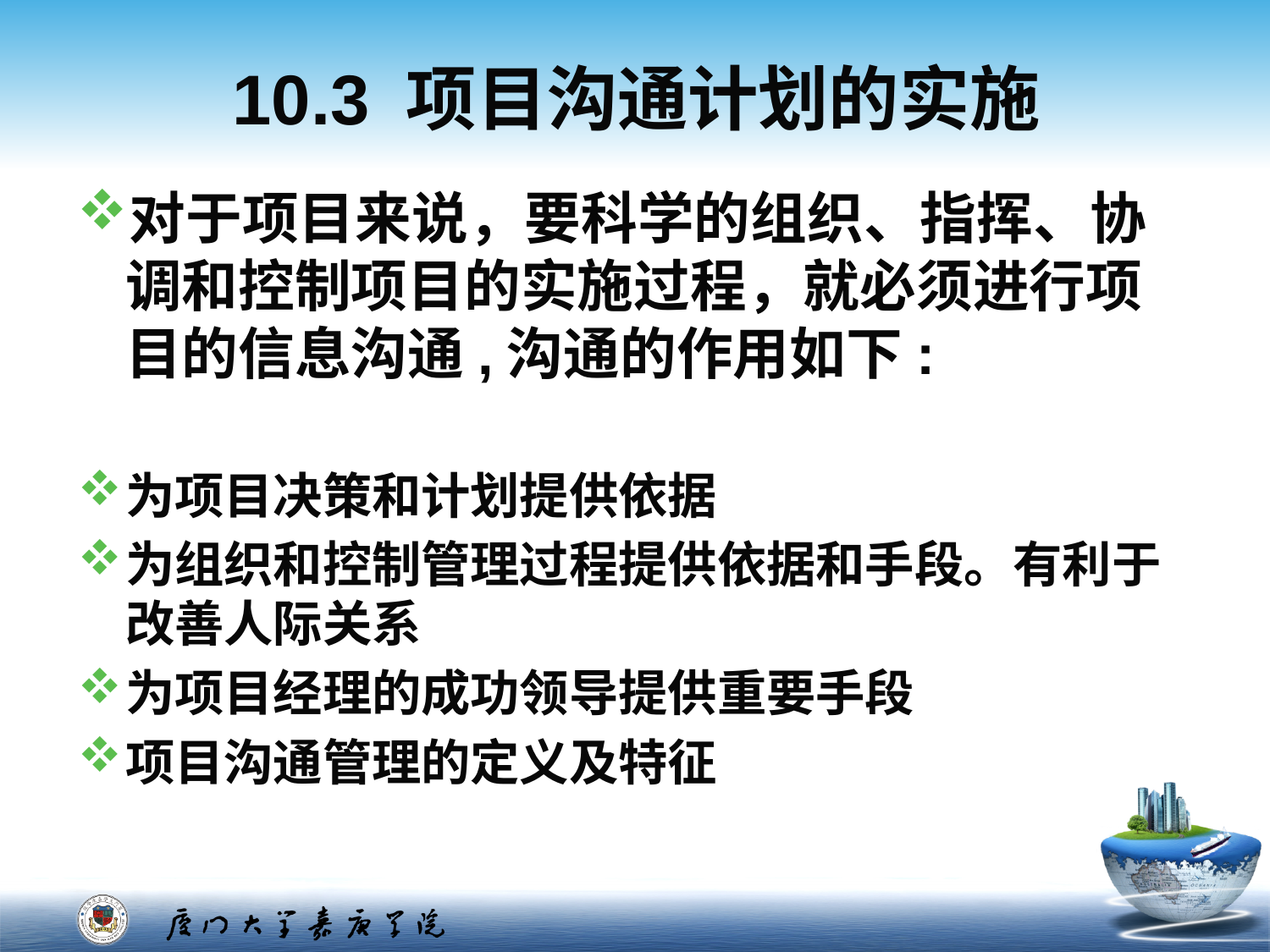

10.3 项目沟通计划的实施
对于项目来说，要科学的组织、指挥、协调和控制项目的实施过程，就必须进行项目的信息沟通,沟通的作用如下:

为项目决策和计划提供依据
为组织和控制管理过程提供依据和手段。有利于改善人际关系
为项目经理的成功领导提供重要手段
项目沟通管理的定义及特征